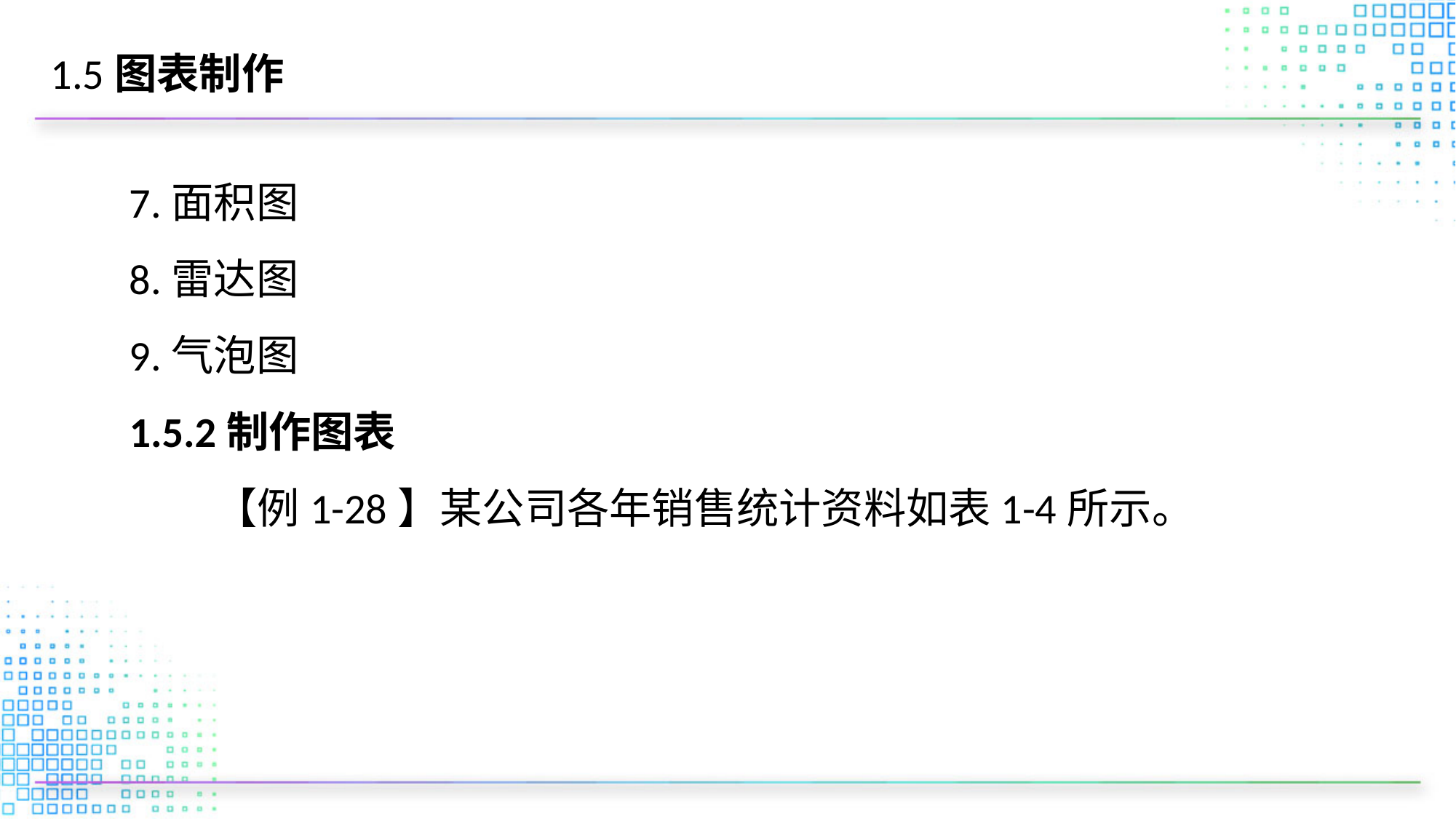

# 1.5图表制作
7.面积图
8.雷达图
9.气泡图
1.5.2制作图表
        【例1-28】某公司各年销售统计资料如表1-4所示。